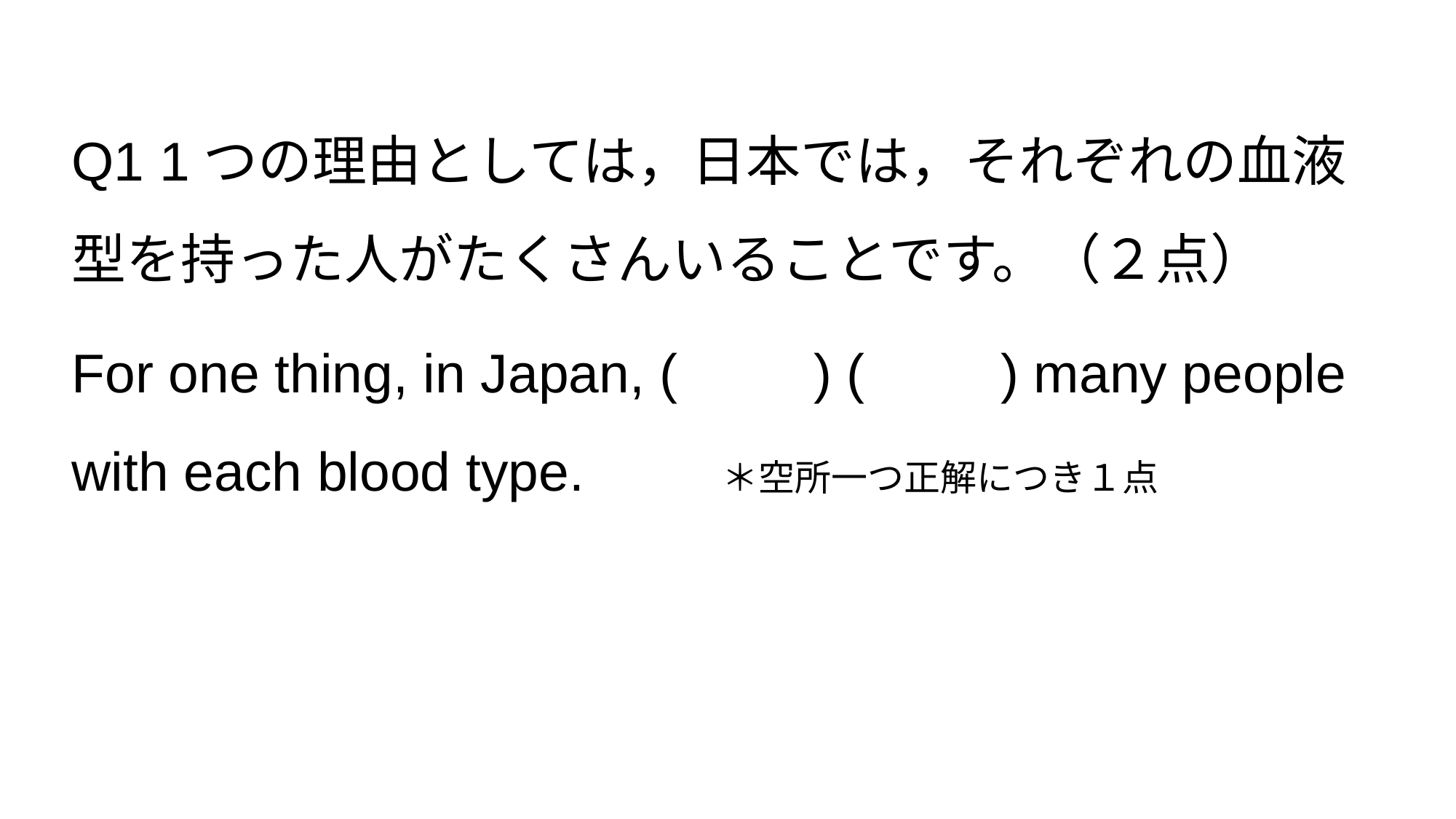

Q1 1つの理由としては，日本では，それぞれの血液型を持った人がたくさんいることです。（２点）
For one thing, in Japan, (         ) (         ) many people with each blood type. 　　＊空所一つ正解につき１点